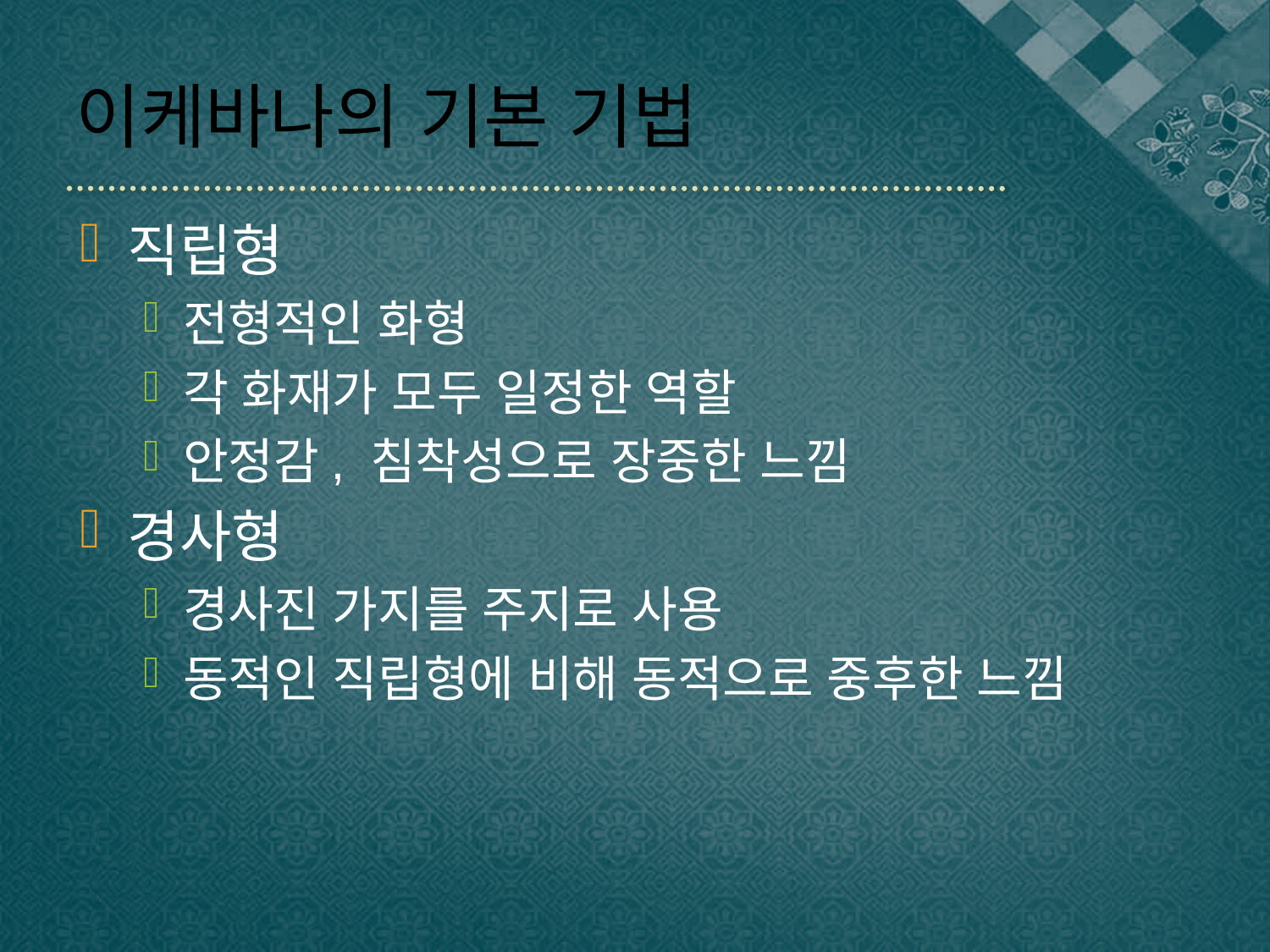

# 이케바나의 기본 기법
직립형
전형적인 화형
각 화재가 모두 일정한 역할
안정감, 침착성으로 장중한 느낌
경사형
경사진 가지를 주지로 사용
동적인 직립형에 비해 동적으로 중후한 느낌